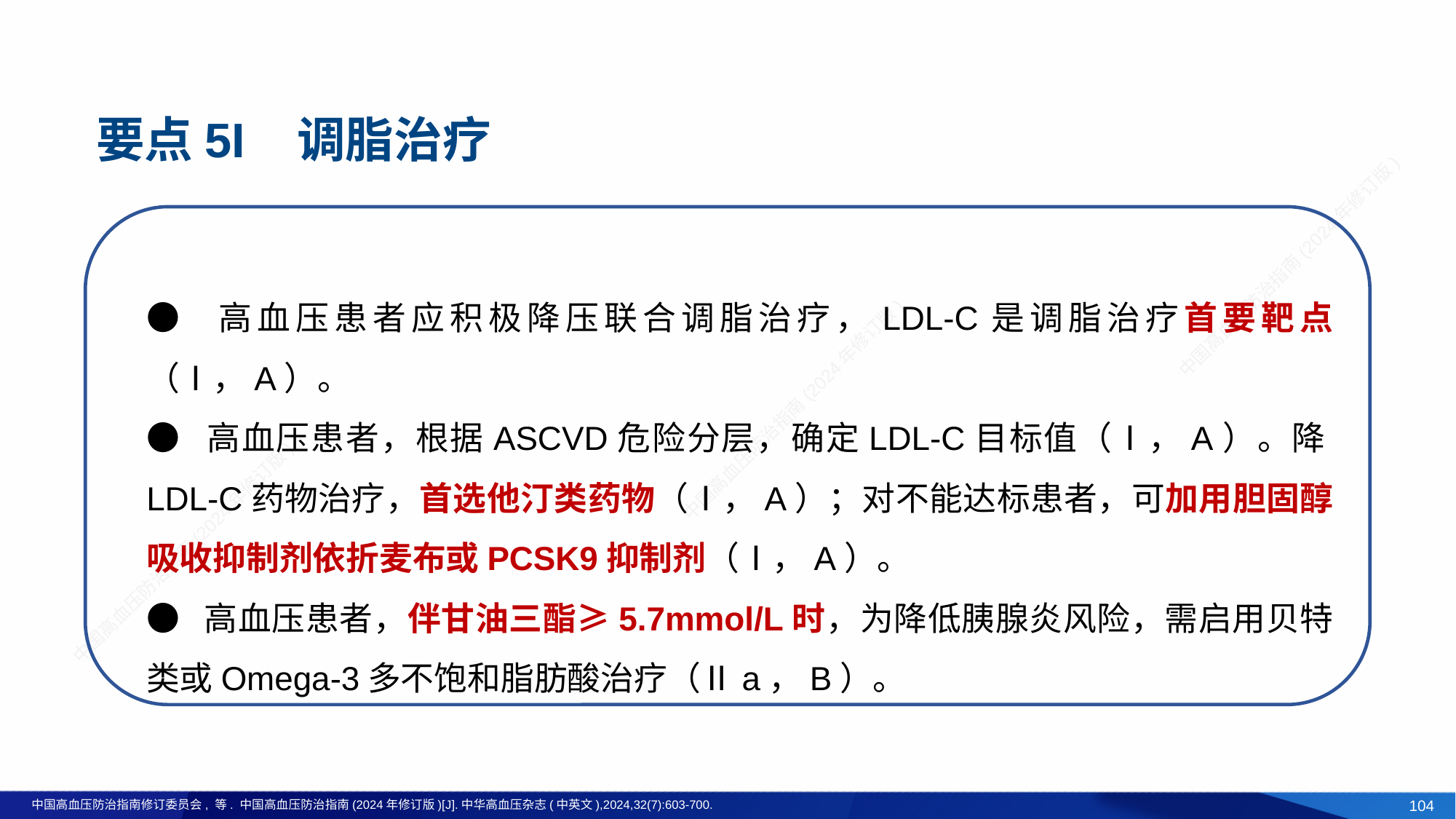

要点5I   调脂治疗

●  高血压患者应积极降压联合调脂治疗，LDL-C是调脂治疗首要靶点（Ⅰ，A）。
●  高血压患者，根据ASCVD危险分层，确定LDL-C目标值（Ⅰ，A）。降LDL-C药物治疗，首选他汀类药物（Ⅰ，A）；对不能达标患者，可加用胆固醇吸收抑制剂依折麦布或PCSK9抑制剂（Ⅰ，A）。
●  高血压患者，伴甘油三酯≥5.7mmol/L时，为降低胰腺炎风险，需启用贝特类或Omega-3多不饱和脂肪酸治疗（Ⅱa，B）。